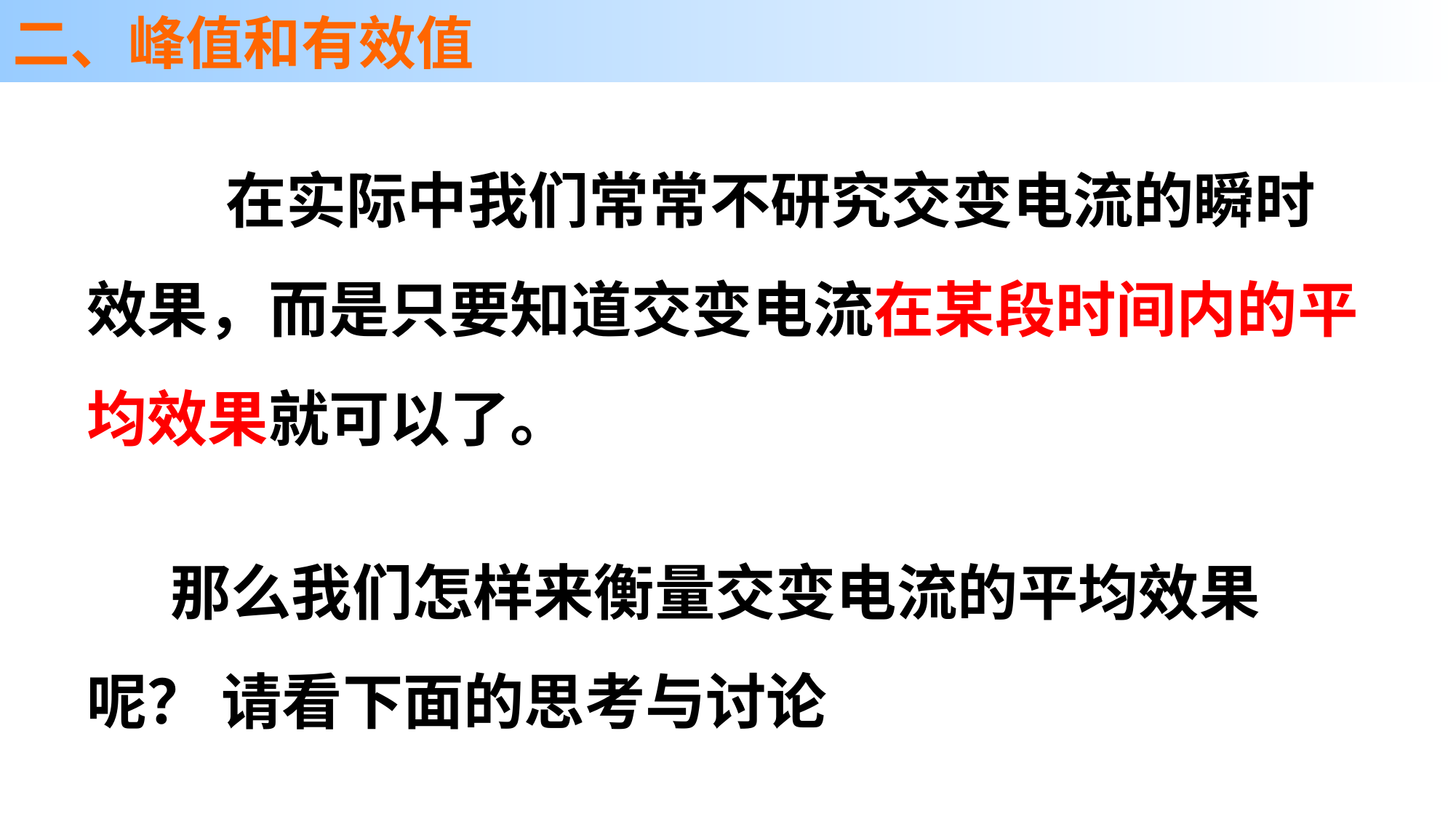

二、峰值和有效值
         在实际中我们常常不研究交变电流的瞬时效果，而是只要知道交变电流在某段时间内的平均效果就可以了。
     那么我们怎样来衡量交变电流的平均效果呢？ 请看下面的思考与讨论